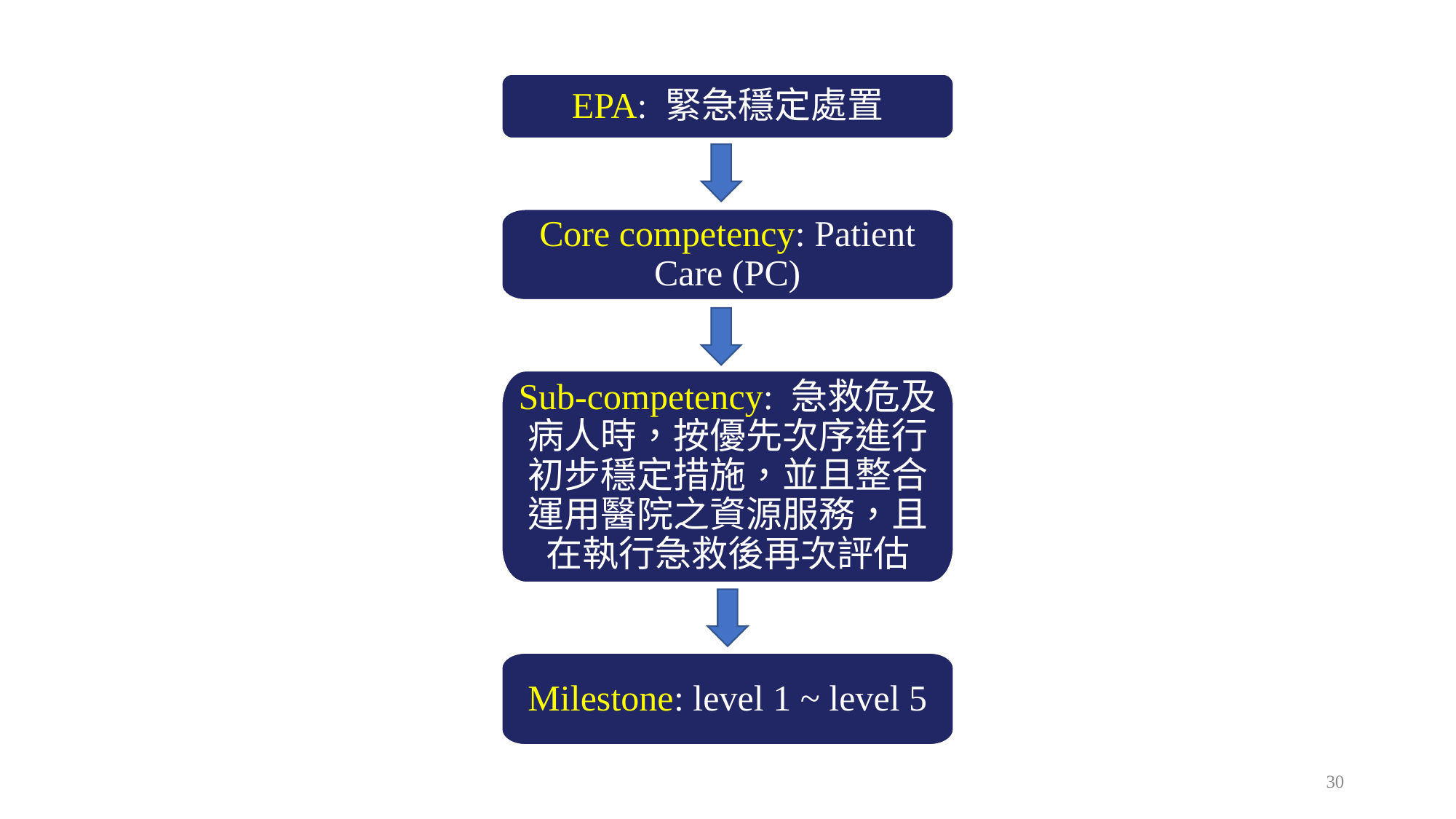

EPA: 緊急穩定處置

Core competency: Patient Care (PC)

Sub-competency: 急救危及病人時，按優先次序進行初步穩定措施，並且整合運用醫院之資源服務，且在執行急救後再次評估

Milestone: level 1 ~ level 5
30